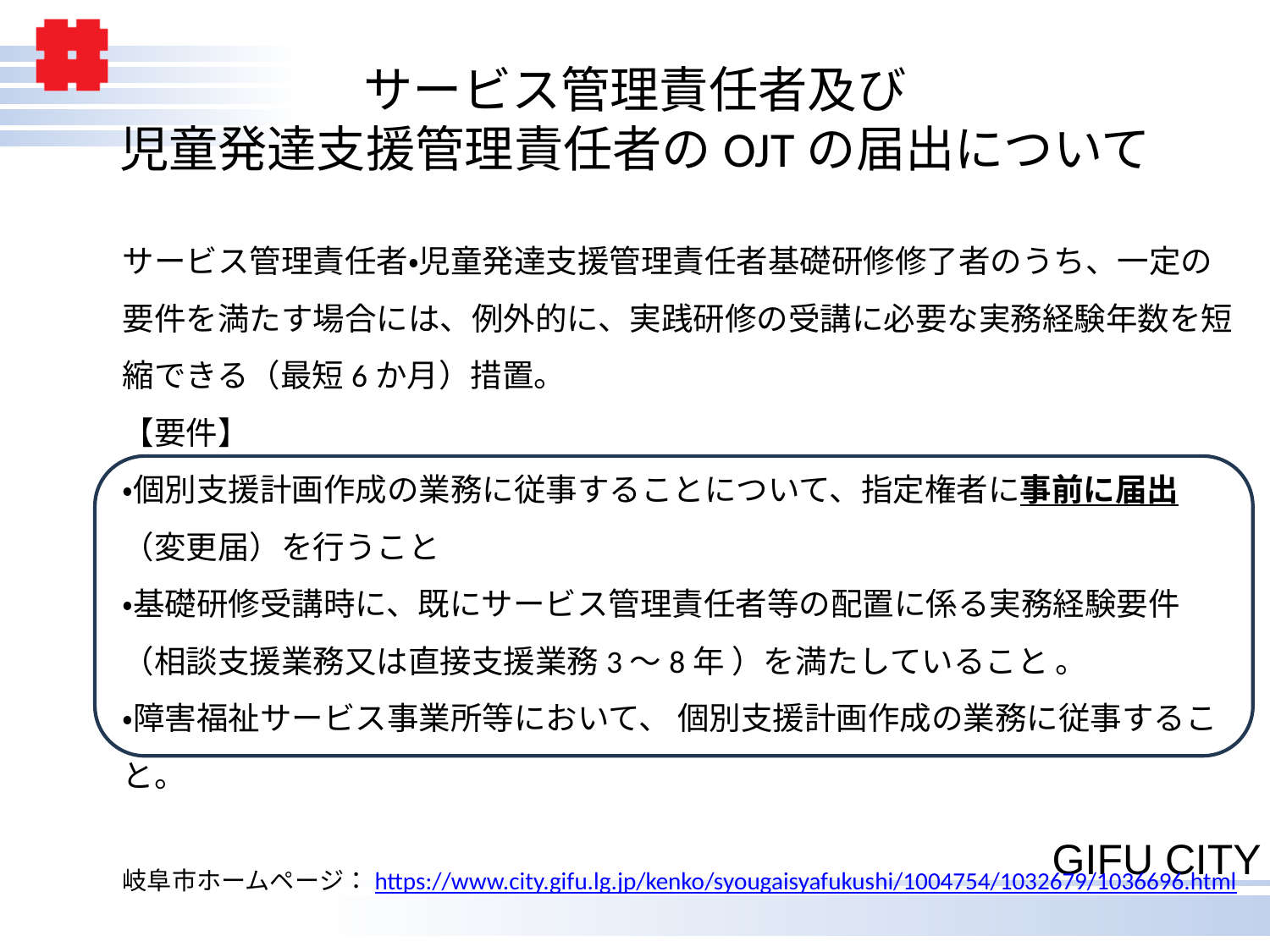

# サービス管理責任者及び 児童発達支援管理責任者のOJTの届出について
サービス管理責任者・児童発達支援管理責任者基礎研修修了者のうち、一定の
要件を満たす場合には、例外的に、実践研修の受講に必要な実務経験年数を短縮できる（最短6か月）措置。
【要件】
・個別支援計画作成の業務に従事することについて、指定権者に事前に届出（変更届）を行うこと
・基礎研修受講時に、既にサービス管理責任者等の配置に係る実務経験要件（相談支援業務又は直接支援業務3～8年 ）を満たしていること 。
・障害福祉サービス事業所等において、 個別支援計画作成の業務に従事すること。

岐阜市ホームページ：https://www.city.gifu.lg.jp/kenko/syougaisyafukushi/1004754/1032679/1036696.html